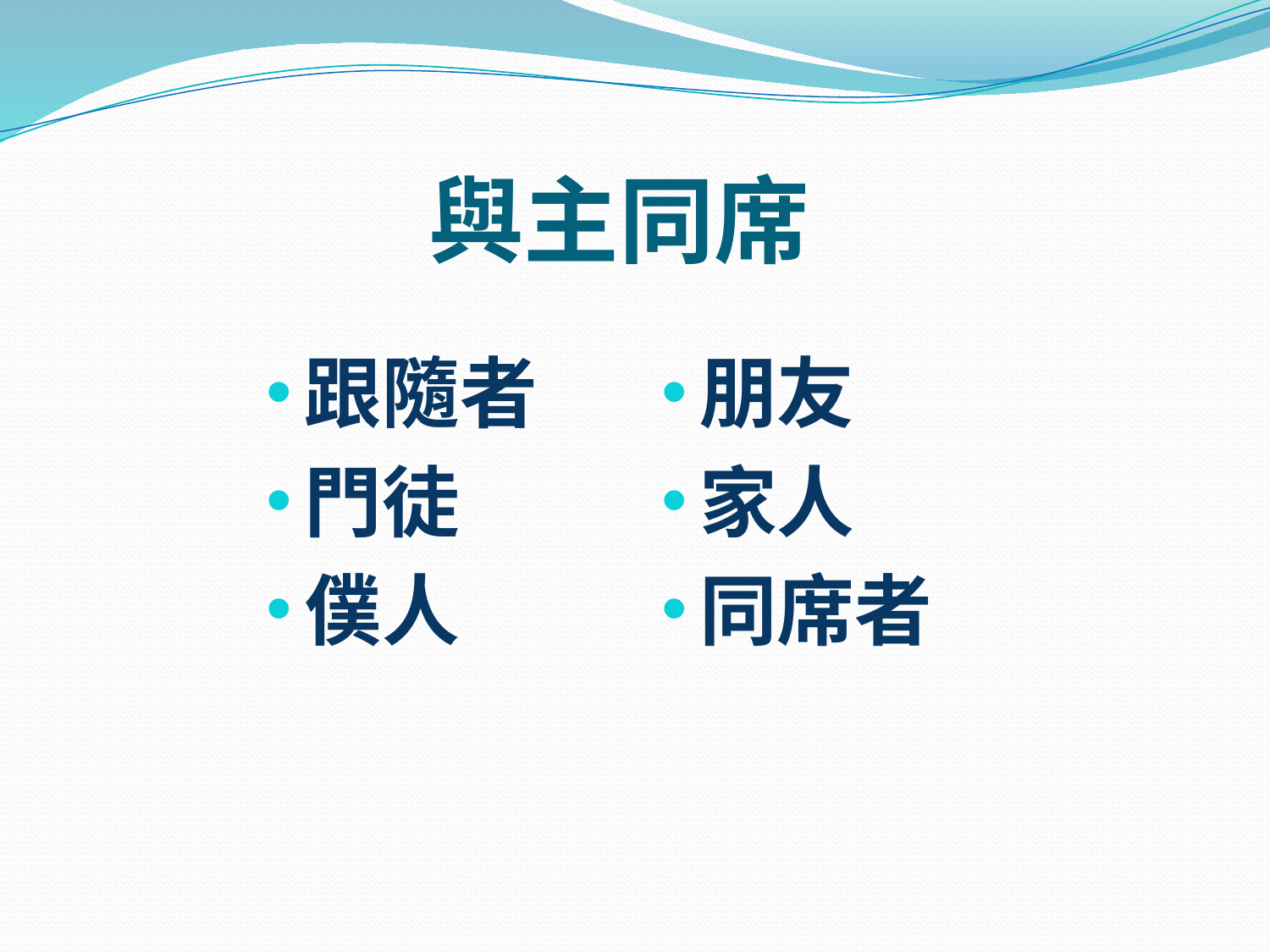

# 與主同席
跟隨者
門徒
僕人
朋友
家人
同席者